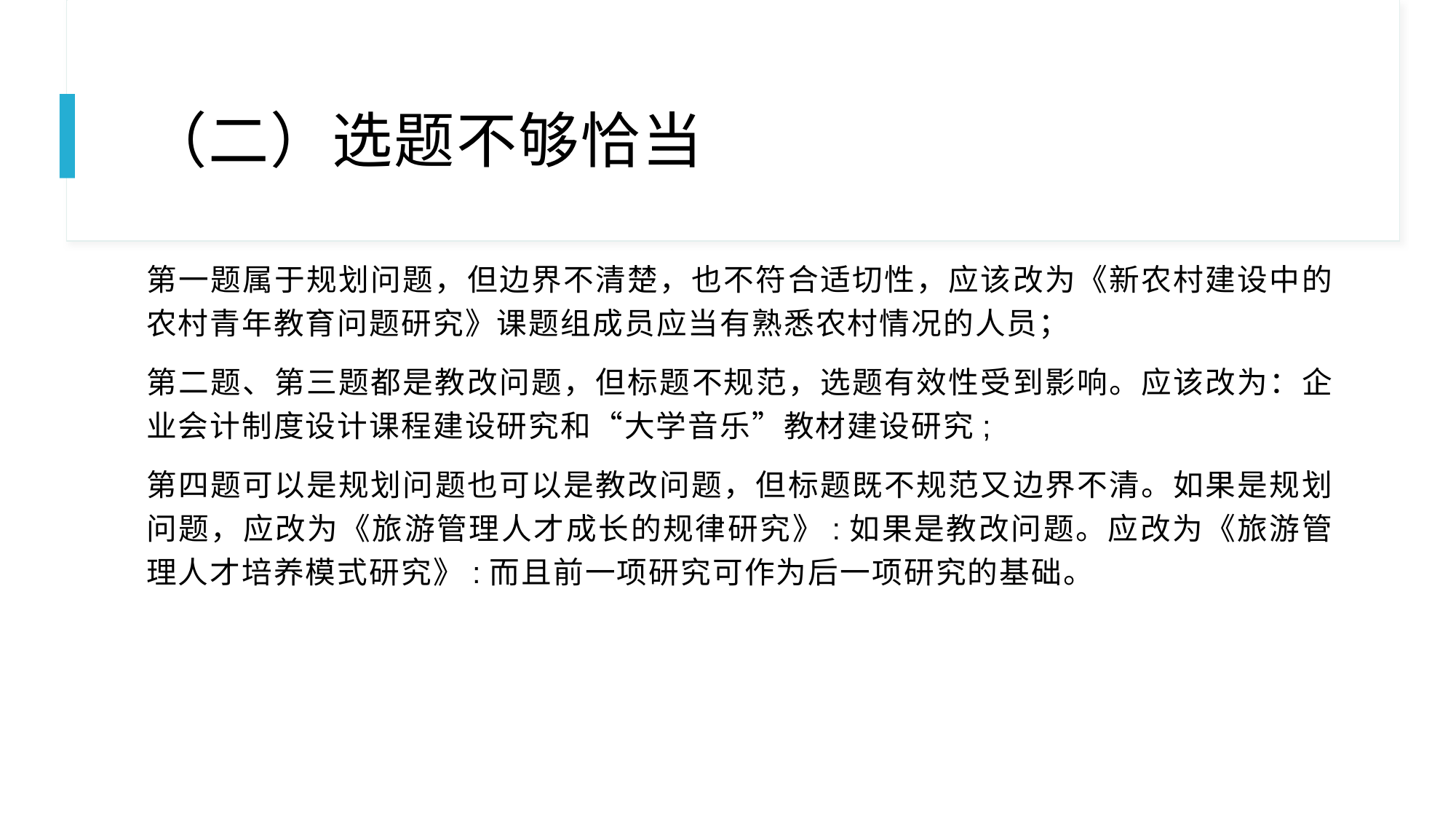

# （二）选题不够恰当
第一题属于规划问题，但边界不清楚，也不符合适切性，应该改为《新农村建设中的农村青年教育问题研究》课题组成员应当有熟悉农村情况的人员；
第二题、第三题都是教改问题，但标题不规范，选题有效性受到影响。应该改为：企业会计制度设计课程建设研究和“大学音乐”教材建设研究;
第四题可以是规划问题也可以是教改问题，但标题既不规范又边界不清。如果是规划问题，应改为《旅游管理人才成长的规律研究》:如果是教改问题。应改为《旅游管理人才培养模式研究》:而且前一项研究可作为后一项研究的基础。